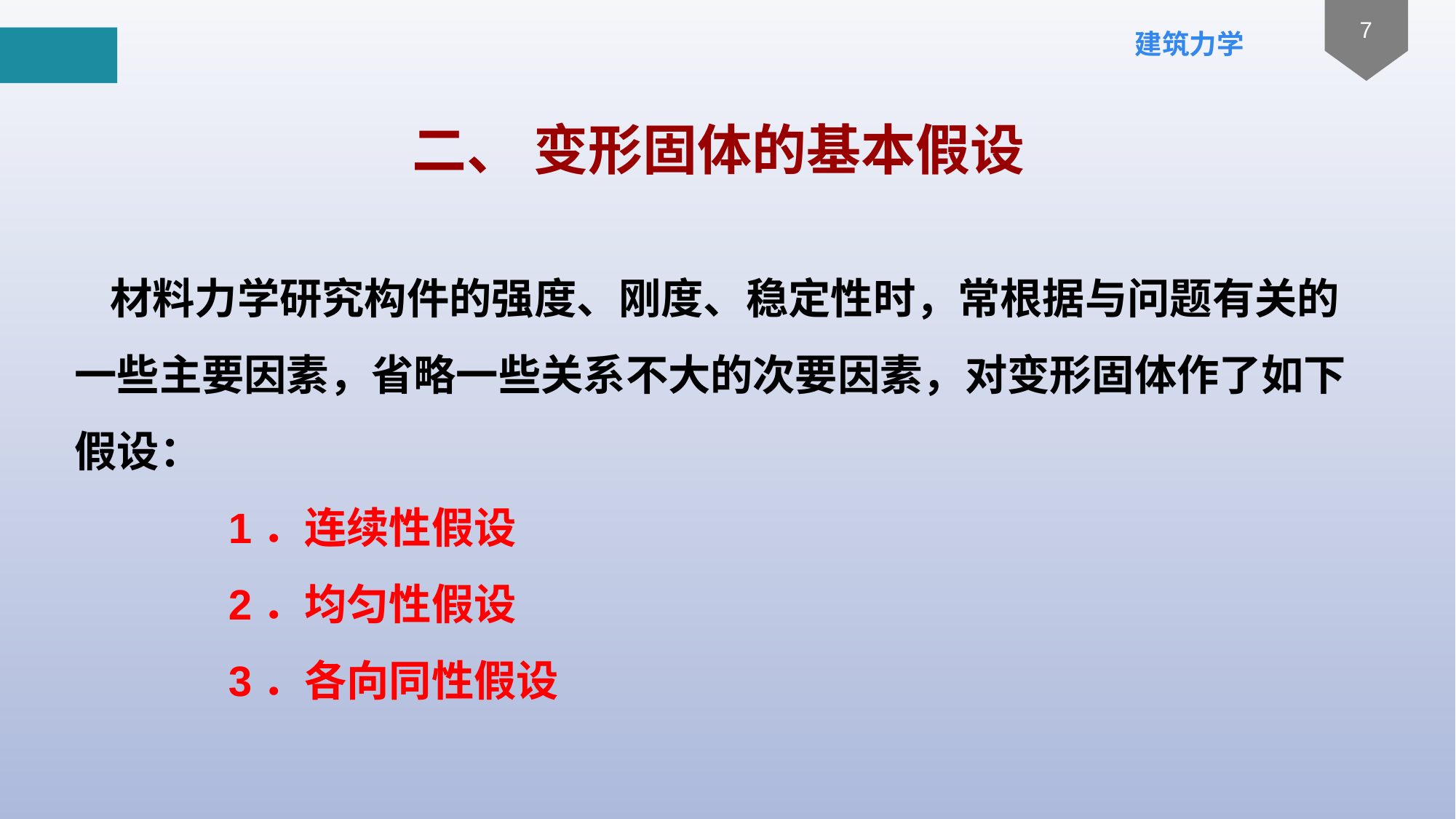

# 二、 变形固体的基本假设
材料力学研究构件的强度、刚度、稳定性时，常根据与问题有关的一些主要因素，省略一些关系不大的次要因素，对变形固体作了如下假设：
          1．连续性假设
          2．均匀性假设
          3．各向同性假设